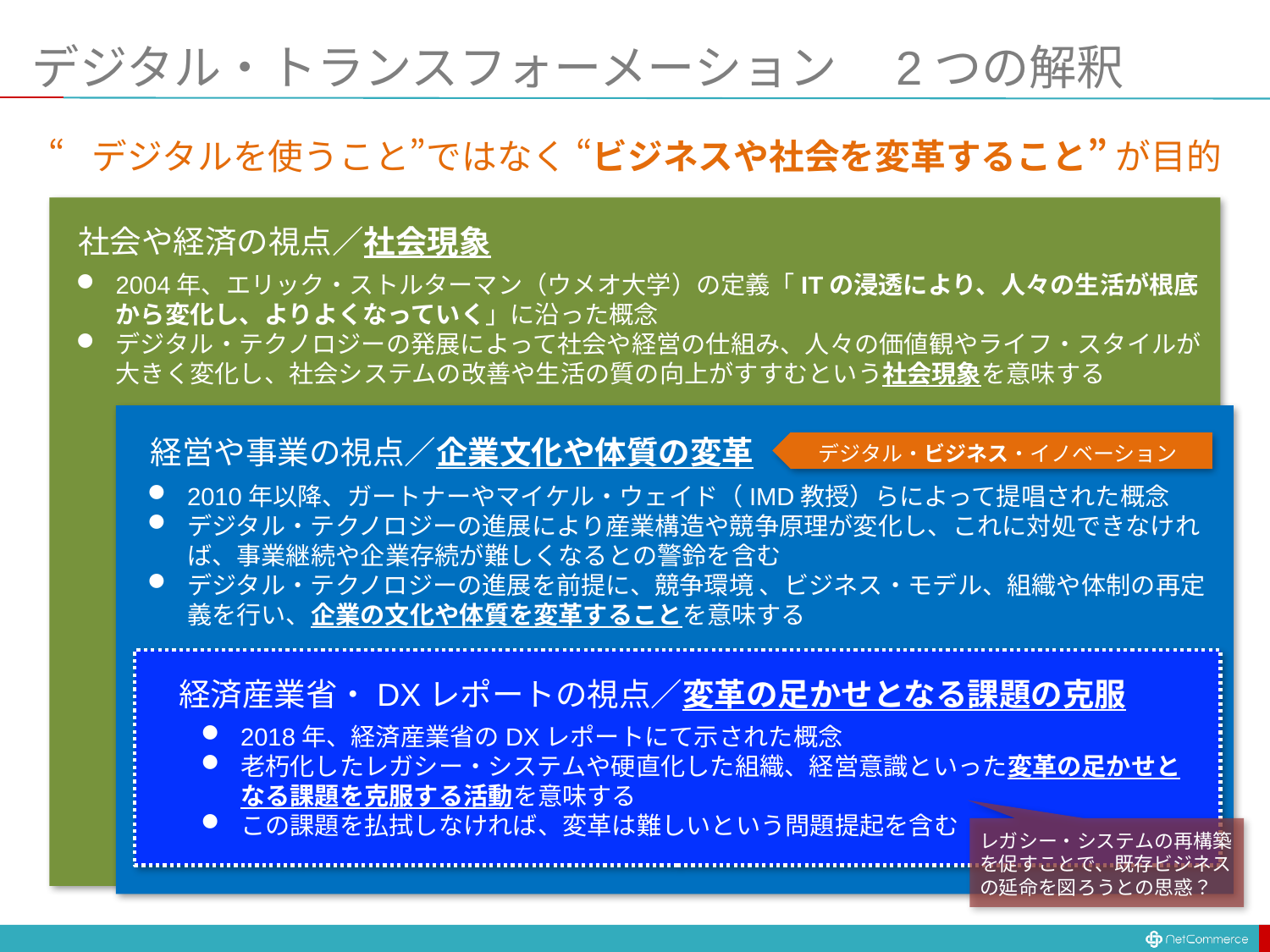

# デジタル・トランスフォーメーション　2つの解釈
“デジタルを使うこと”ではなく “ビジネスや社会を変革すること” が目的

社会や経済の視点／社会現象
2004年、エリック・ストルターマン（ウメオ大学）の定義「ITの浸透により、人々の生活が根底から変化し、よりよくなっていく」に沿った概念
デジタル・テクノロジーの発展によって社会や経営の仕組み、人々の価値観やライフ・スタイルが大きく変化し、社会システムの改善や生活の質の向上がすすむという社会現象を意味する

経営や事業の視点／企業文化や体質の変革

デジタル・ビジネス・イノベーション
2010年以降、ガートナーやマイケル・ウェイド（IMD教授）らによって提唱された概念
デジタル・テクノロジーの進展により産業構造や競争原理が変化し、これに対処できなければ、事業継続や企業存続が難しくなるとの警鈴を含む
デジタル・テクノロジーの進展を前提に、競争環境 、ビジネス・モデル、組織や体制の再定義を行い、企業の文化や体質を変革することを意味する

経済産業省・DXレポートの視点／変革の足かせとなる課題の克服
2018年、経済産業省のDXレポートにて示された概念
老朽化したレガシー・システムや硬直化した組織、経営意識といった変革の足かせとなる課題を克服する活動を意味する
この課題を払拭しなければ、変革は難しいという問題提起を含む

レガシー・システムの再構築を促すことで、既存ビジネスの延命を図ろうとの思惑？